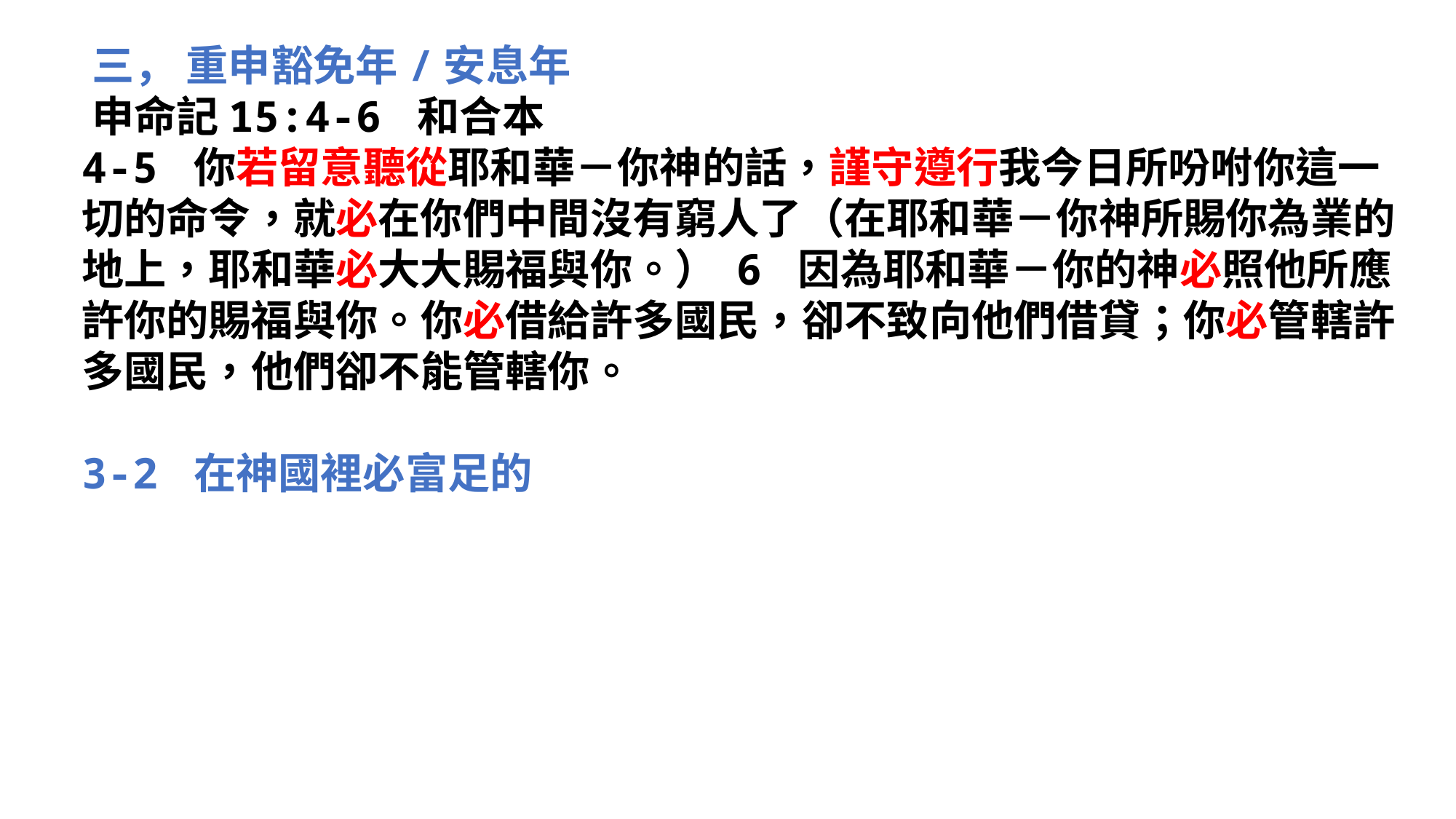

‪‪‪‪三， 重申豁免年/安息年
‪‪‪‪‪申命記‬15:4-6 和合本
4-5 你若留意聽從耶和華－你神的話，謹守遵行我今日所吩咐你這一切的命令，就必在你們中間沒有窮人了（在耶和華－你神所賜你為業的地上，耶和華必大大賜福與你。） 6 因為耶和華－你的神必照他所應許你的賜福與你。你必借給許多國民，卻不致向他們借貸；你必管轄許多國民，他們卻不能管轄你。

3-2 在神國裡必富足的